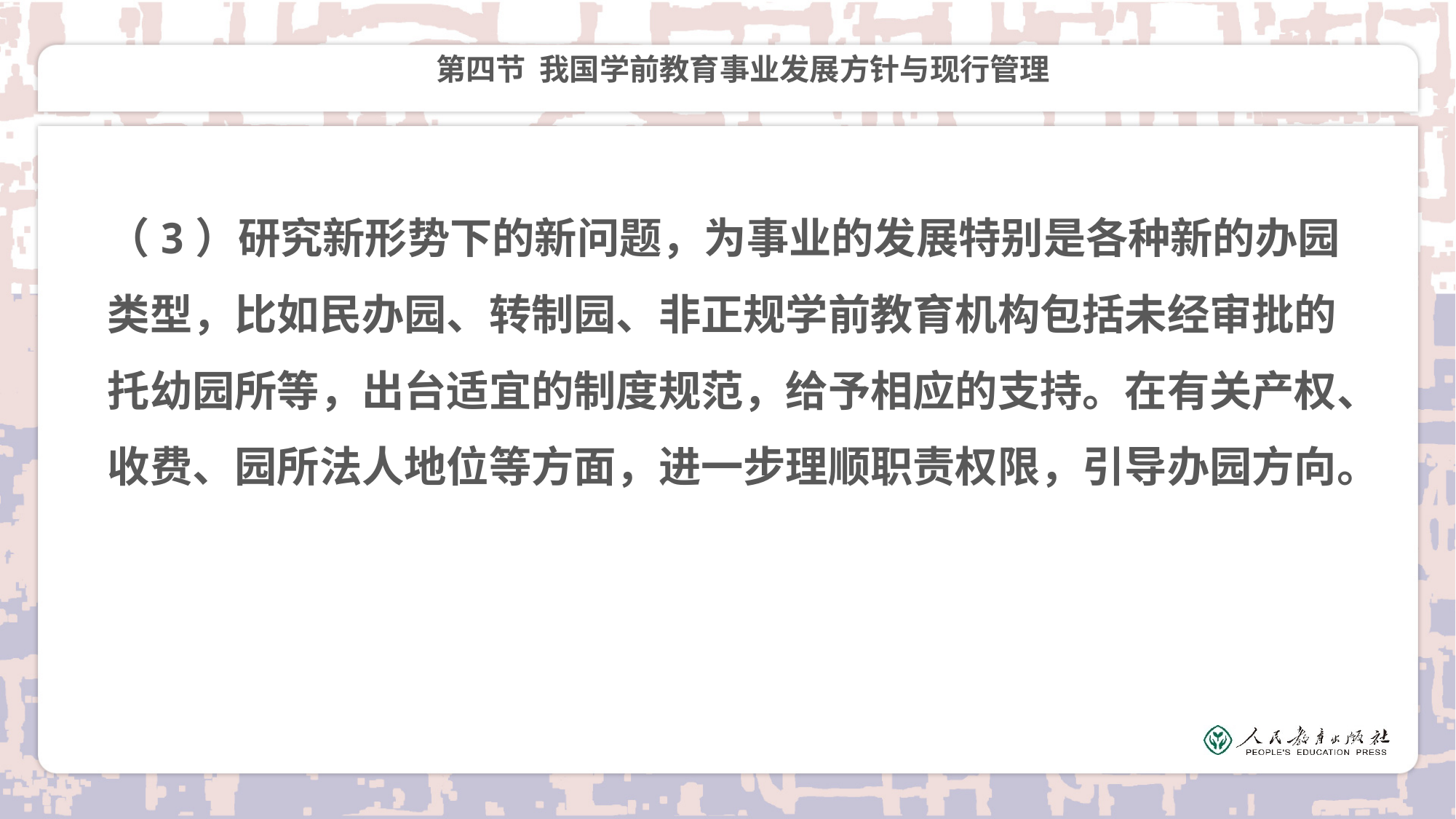

# 第四节  我国学前教育事业发展方针与现行管理
（3）研究新形势下的新问题，为事业的发展特别是各种新的办园类型，比如民办园、转制园、非正规学前教育机构包括未经审批的托幼园所等，出台适宜的制度规范，给予相应的支持。在有关产权、收费、园所法人地位等方面，进一步理顺职责权限，引导办园方向。